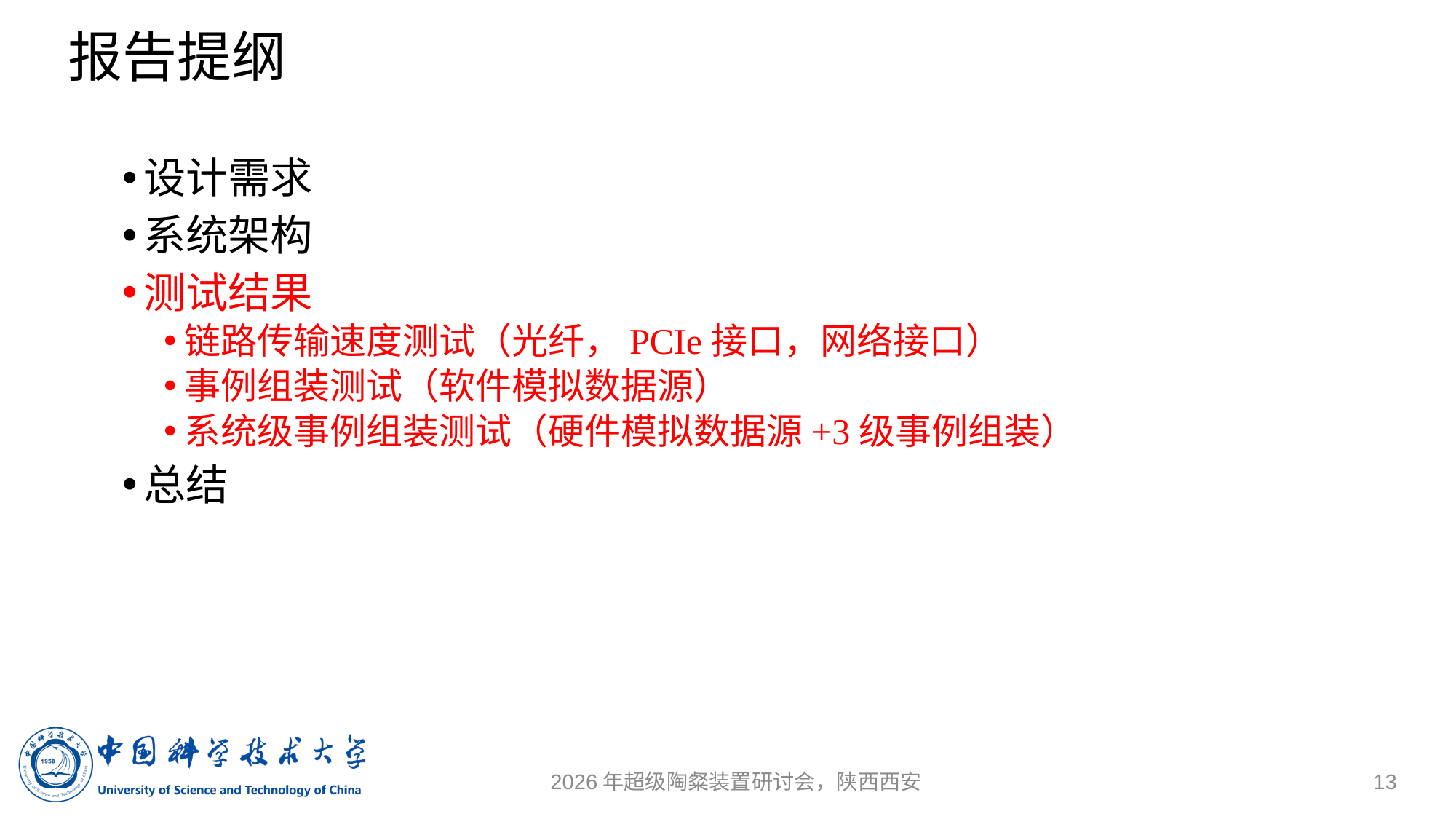

# 报告提纲
设计需求
系统架构
测试结果
链路传输速度测试（光纤，PCIe接口，网络接口）
事例组装测试（软件模拟数据源）
系统级事例组装测试（硬件模拟数据源+3级事例组装）
总结
13
2026年超级陶粲装置研讨会，陕西西安